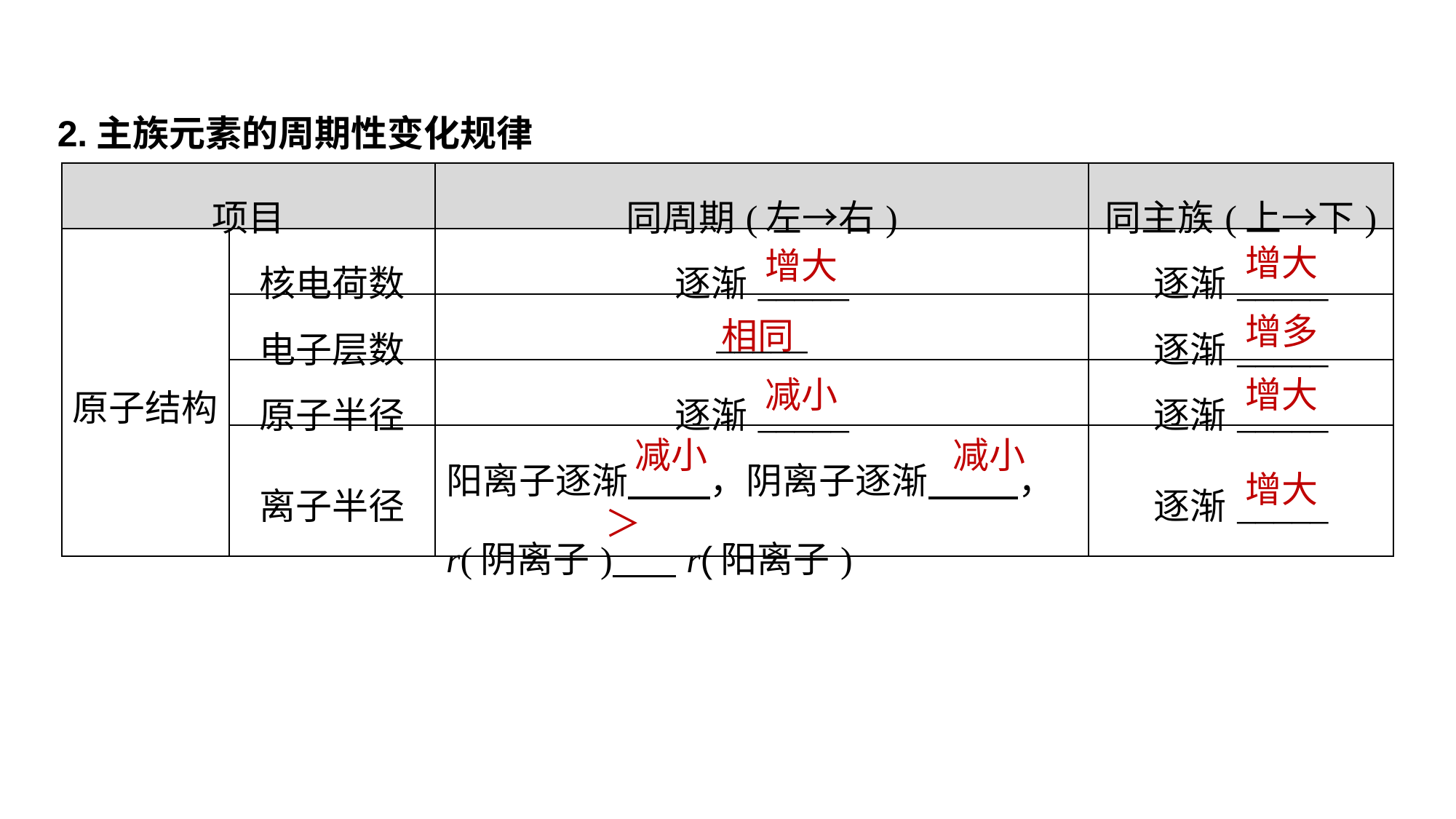

2.主族元素的周期性变化规律
| 项目 |  | 同周期(左→右) | 同主族(上→下) |
| --- | --- | --- | --- |
| 原子结构 | 核电荷数 | 逐渐\_\_\_\_\_ | 逐渐\_\_\_\_\_ |
|  | 电子层数 | \_\_\_\_\_ | 逐渐\_\_\_\_\_ |
|  | 原子半径 | 逐渐\_\_\_\_\_ | 逐渐\_\_\_\_\_ |
|  | 离子半径 | 阳离子逐渐 ，阴离子逐渐 ， r(阴离子) r(阳离子) | 逐渐\_\_\_\_\_ |
增大
增大
相同
增多
减小
增大
减小
减小
增大
＞